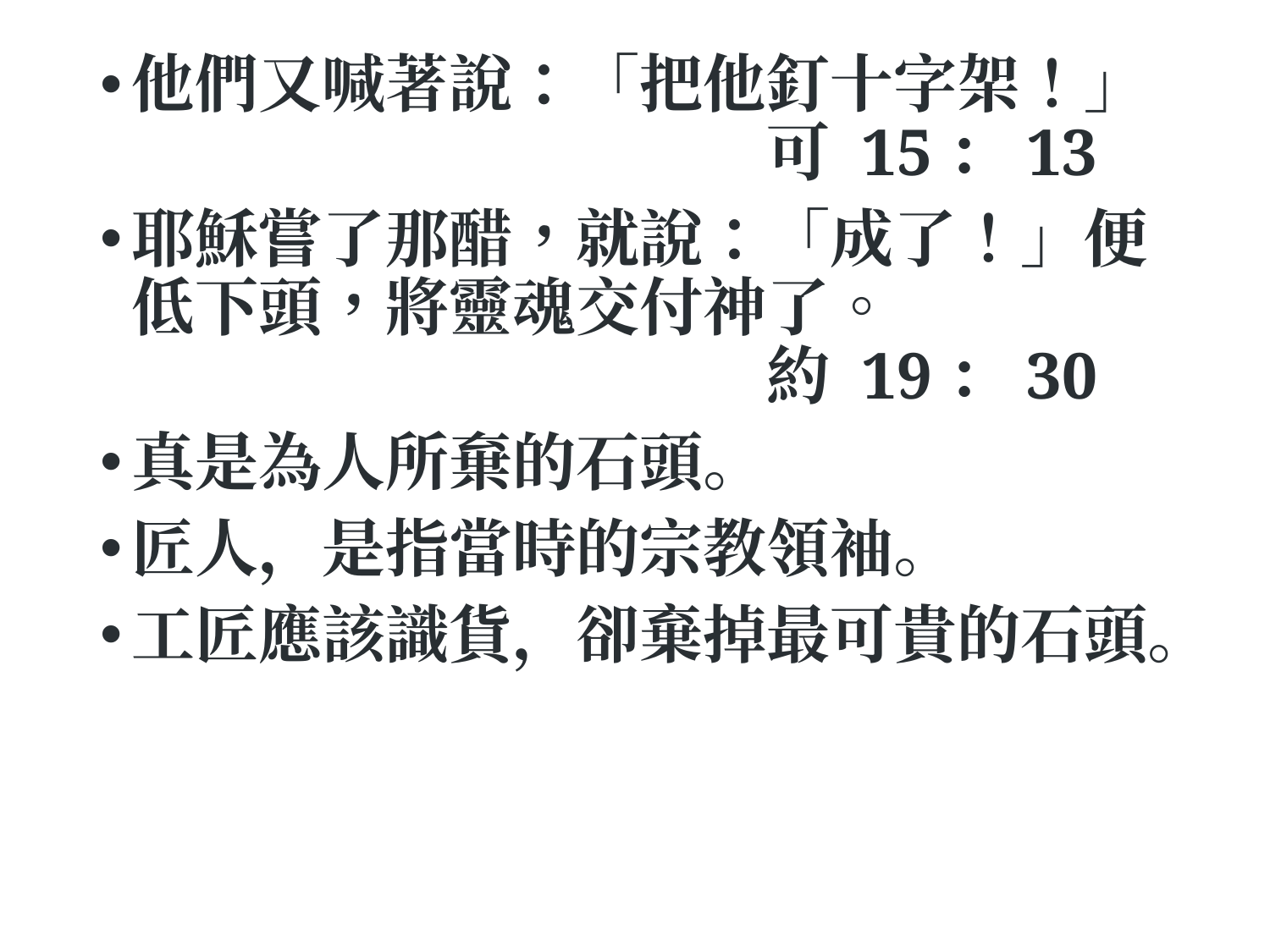

他們又喊著說：「把他釘十字架！」					可 15：13
耶穌嘗了那醋，就說：「成了！」便低下頭，將靈魂交付神了。							約 19：30
真是為人所棄的石頭。
匠人，是指當時的宗教領袖。
工匠應該識貨，卻棄掉最可貴的石頭。